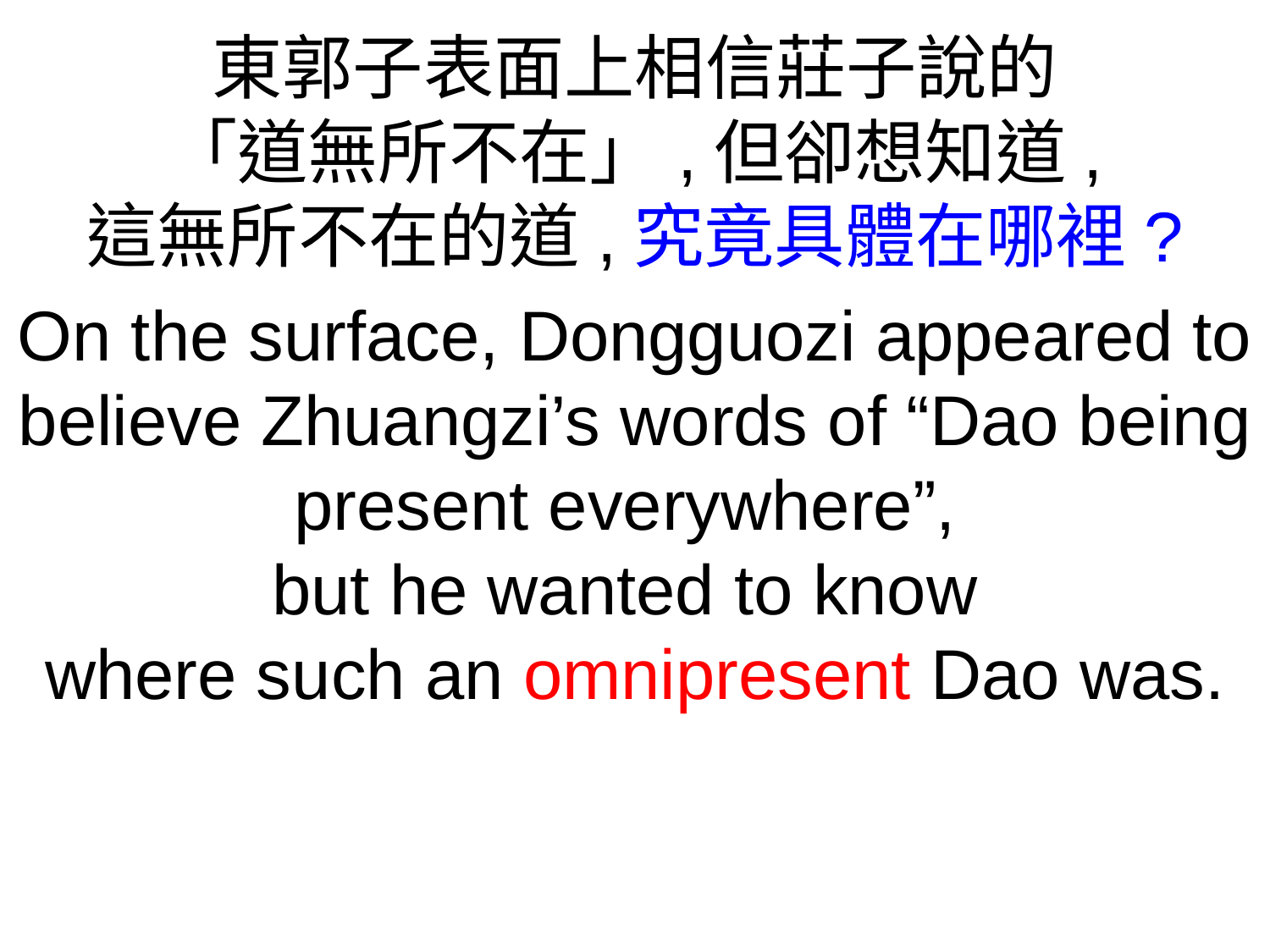

東郭子表面上相信莊子說的
「道無所不在」,但卻想知道,
這無所不在的道,究竟具體在哪裡?
On the surface, Dongguozi appeared to believe Zhuangzi’s words of “Dao being present everywhere”,
but he wanted to know
where such an omnipresent Dao was.